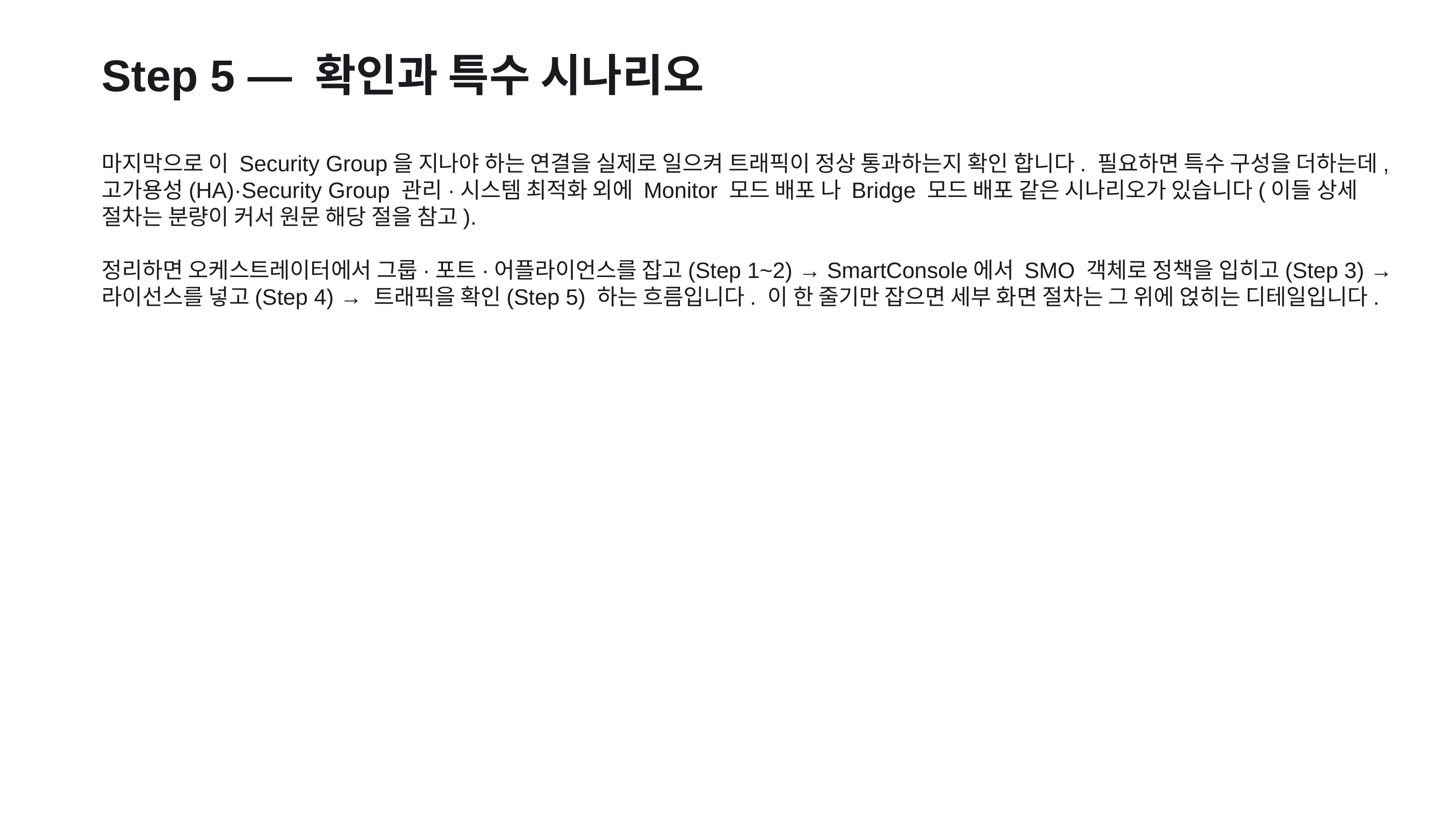

Step 5 — 확인과 특수 시나리오
마지막으로 이 Security Group을 지나야 하는 연결을 실제로 일으켜 트래픽이 정상 통과하는지 확인 합니다. 필요하면 특수 구성을 더하는데, 고가용성(HA)·Security Group 관리·시스템 최적화 외에 Monitor 모드 배포 나 Bridge 모드 배포 같은 시나리오가 있습니다(이들 상세 절차는 분량이 커서 원문 해당 절을 참고).

정리하면 오케스트레이터에서 그룹·포트·어플라이언스를 잡고(Step 1~2) → SmartConsole에서 SMO 객체로 정책을 입히고(Step 3) → 라이선스를 넣고(Step 4) → 트래픽을 확인(Step 5) 하는 흐름입니다. 이 한 줄기만 잡으면 세부 화면 절차는 그 위에 얹히는 디테일입니다.